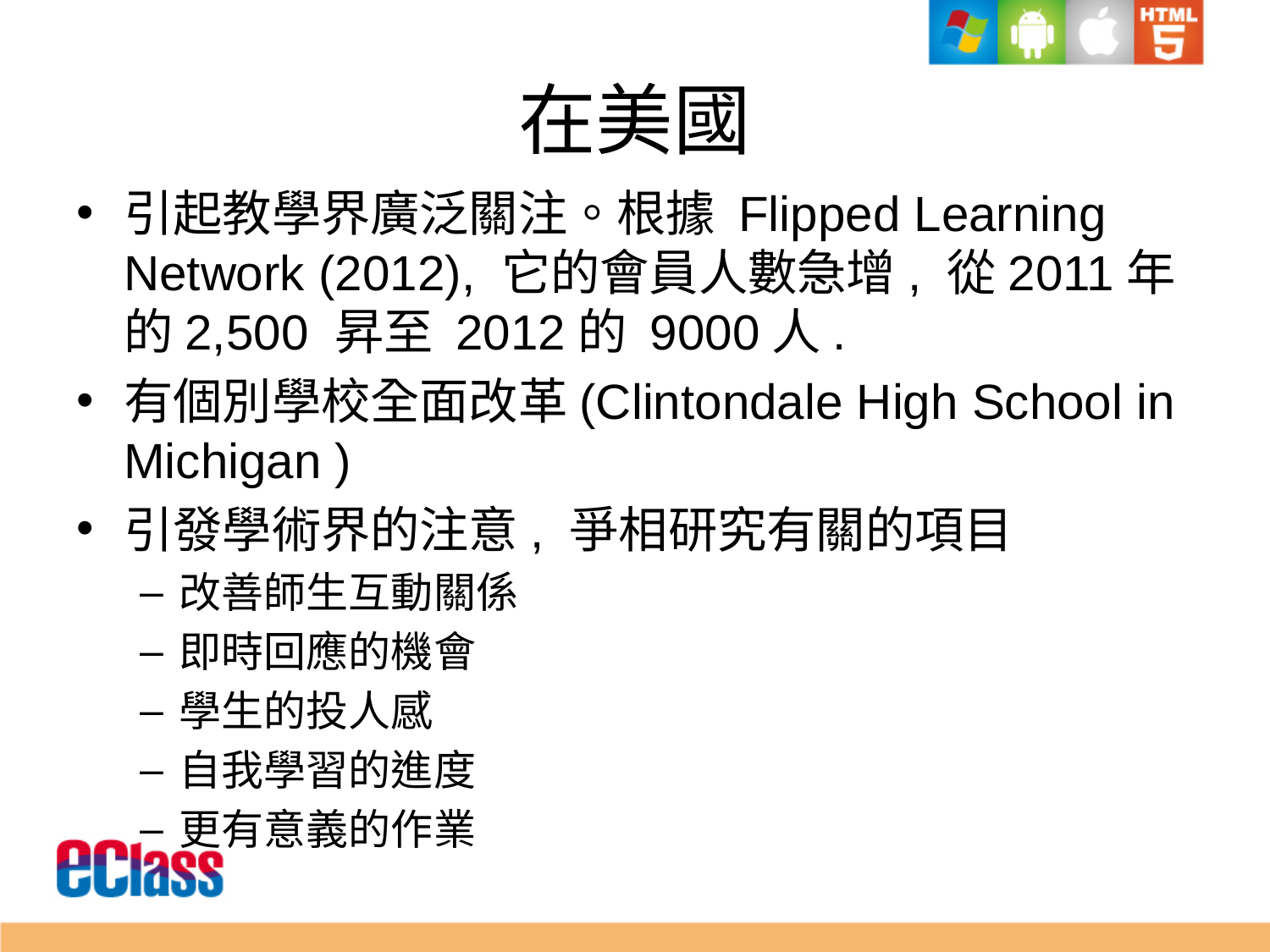

# 在美國
引起教學界廣泛關注。根據 Flipped Learning Network (2012), 它的會員人數急增, 從2011年的2,500 昇至 2012的 9000人.
有個別學校全面改革(Clintondale High School in Michigan )
引發學術界的注意, 爭相研究有關的項目
改善師生互動關係
即時回應的機會
學生的投人感
自我學習的進度
更有意義的作業